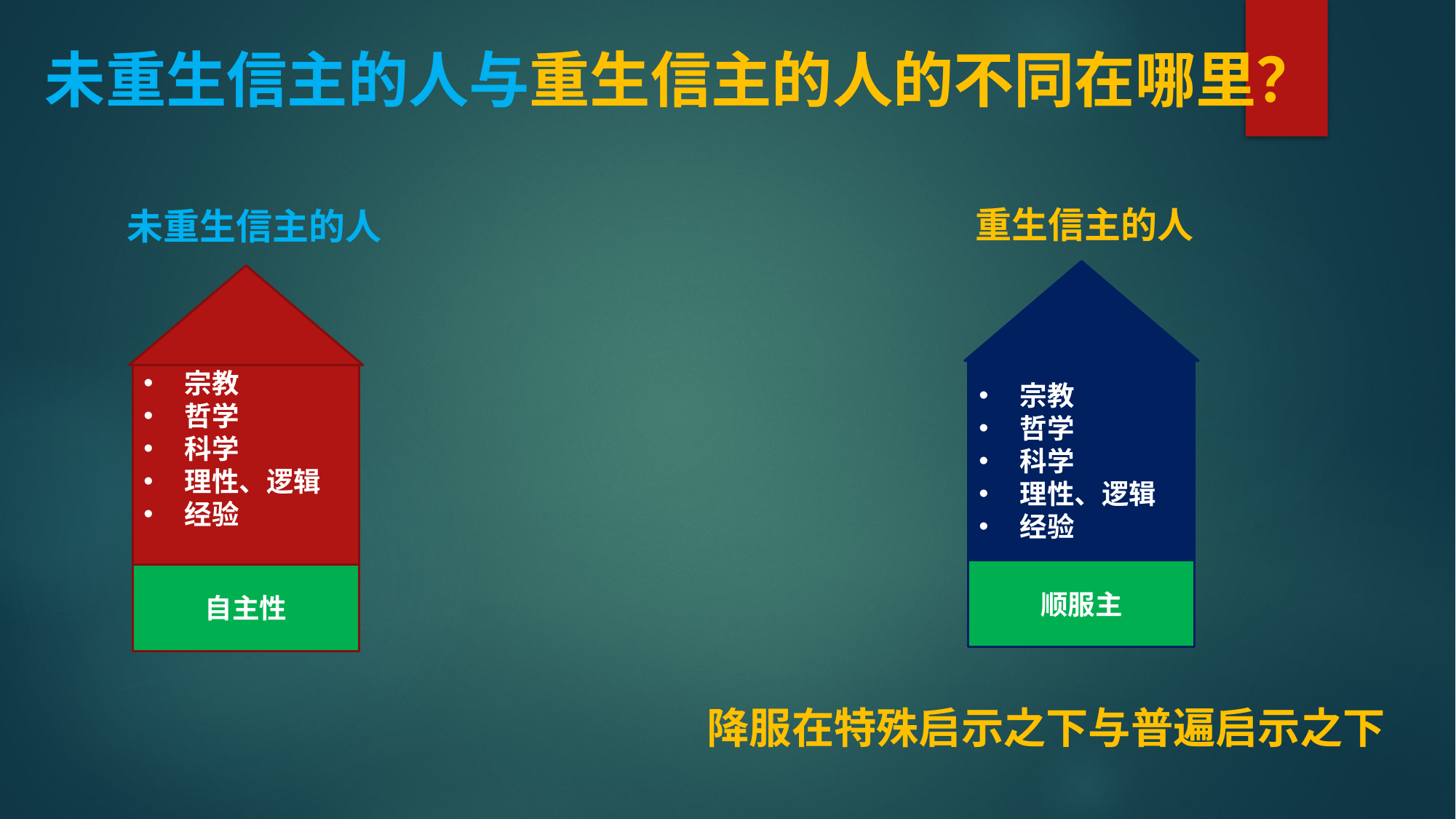

# 未重生信主的人与重生信主的人的不同在哪里？
重生信主的人
未重生信主的人

宗教
哲学
科学
理性、逻辑
经验

宗教
哲学
科学
理性、逻辑
经验

顺服主
自主性
降服在特殊启示之下与普遍启示之下